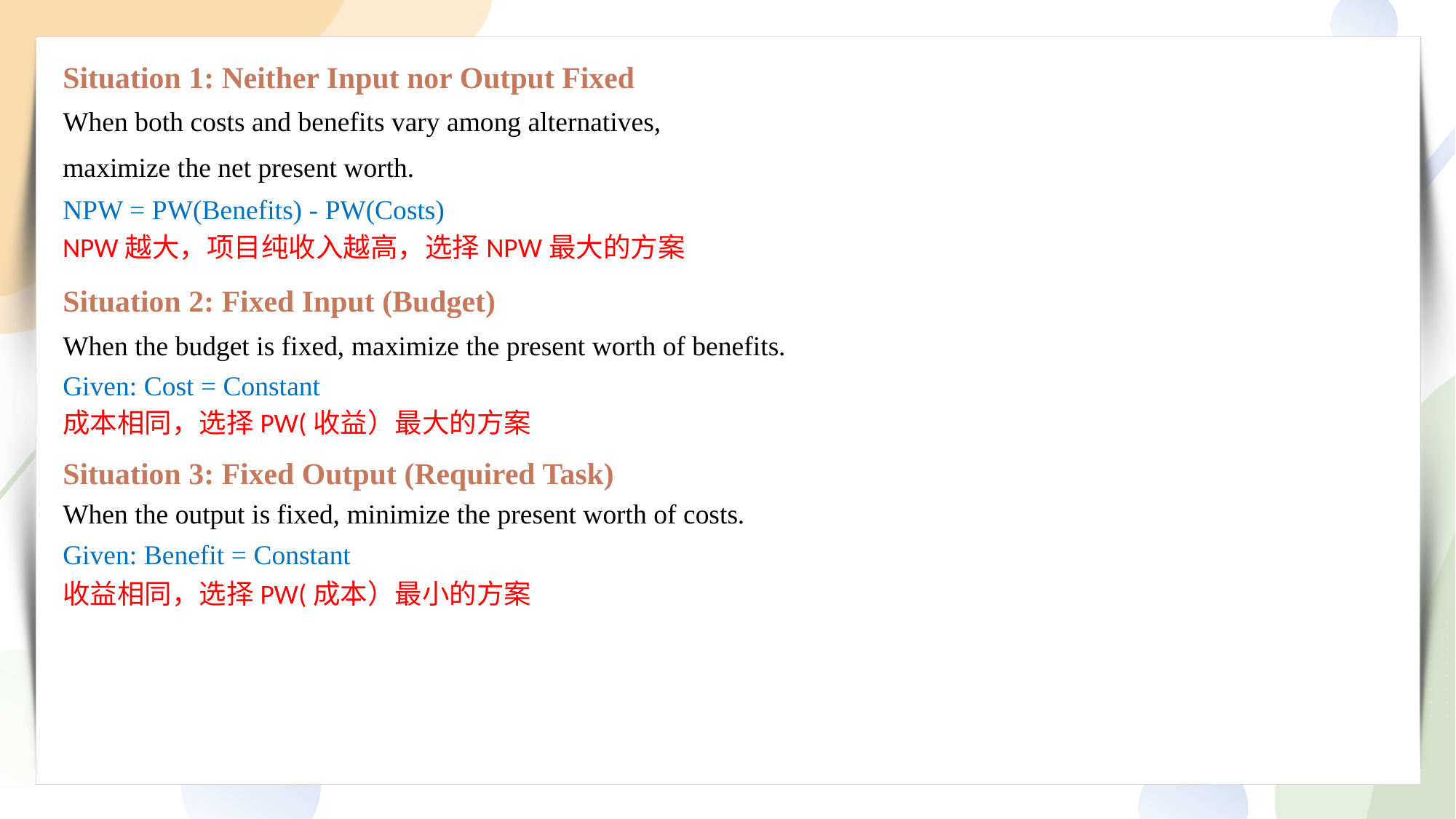

Situation 1: Neither Input nor Output Fixed
When both costs and benefits vary among alternatives, maximize the net present worth.
NPW = PW(Benefits) - PW(Costs)
NPW越大，项目纯收入越高，选择NPW最大的方案
Situation 2: Fixed Input (Budget)
When the budget is fixed, maximize the present worth of benefits.
Given: Cost = Constant
成本相同，选择PW(收益）最大的方案
Situation 3: Fixed Output (Required Task)
When the output is fixed, minimize the present worth of costs.
Given: Benefit = Constant
收益相同，选择PW(成本）最小的方案